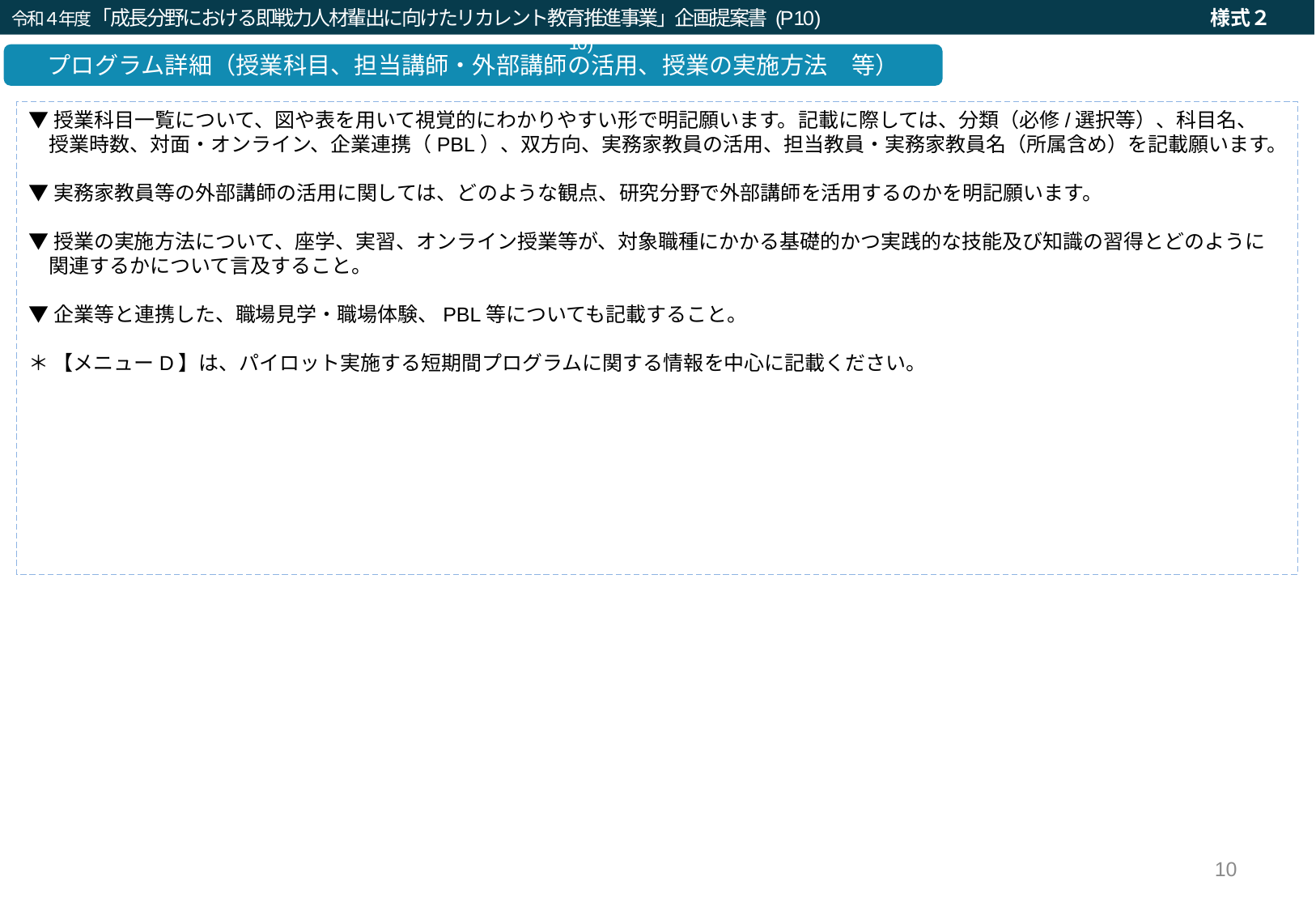

令和４年度「成長分野における即戦力人材輩出に向けたリカレント教育推進事業」企画提案書 (P10)　　　　　　　　　　　　　　　　　　　　　様式２
令和２年度「就職・転職支援のための大学リカレント教育推進事業（就職・転職支援のためのリカレント教育プログラムの開発・実施）」企画提案書（a：求職支援）(P10)
プログラム詳細（授業科目、担当講師・外部講師の活用、授業の実施方法　等）
▼授業科目一覧について、図や表を用いて視覚的にわかりやすい形で明記願います。記載に際しては、分類（必修/選択等）、科目名、
　授業時数、対面・オンライン、企業連携（PBL）、双方向、実務家教員の活用、担当教員・実務家教員名（所属含め）を記載願います。

▼実務家教員等の外部講師の活用に関しては、どのような観点、研究分野で外部講師を活用するのかを明記願います。

▼授業の実施方法について、座学、実習、オンライン授業等が、対象職種にかかる基礎的かつ実践的な技能及び知識の習得とどのように
　関連するかについて言及すること。

▼企業等と連携した、職場見学・職場体験、PBL等についても記載すること。

＊ 【メニューD】は、パイロット実施する短期間プログラムに関する情報を中心に記載ください。

10